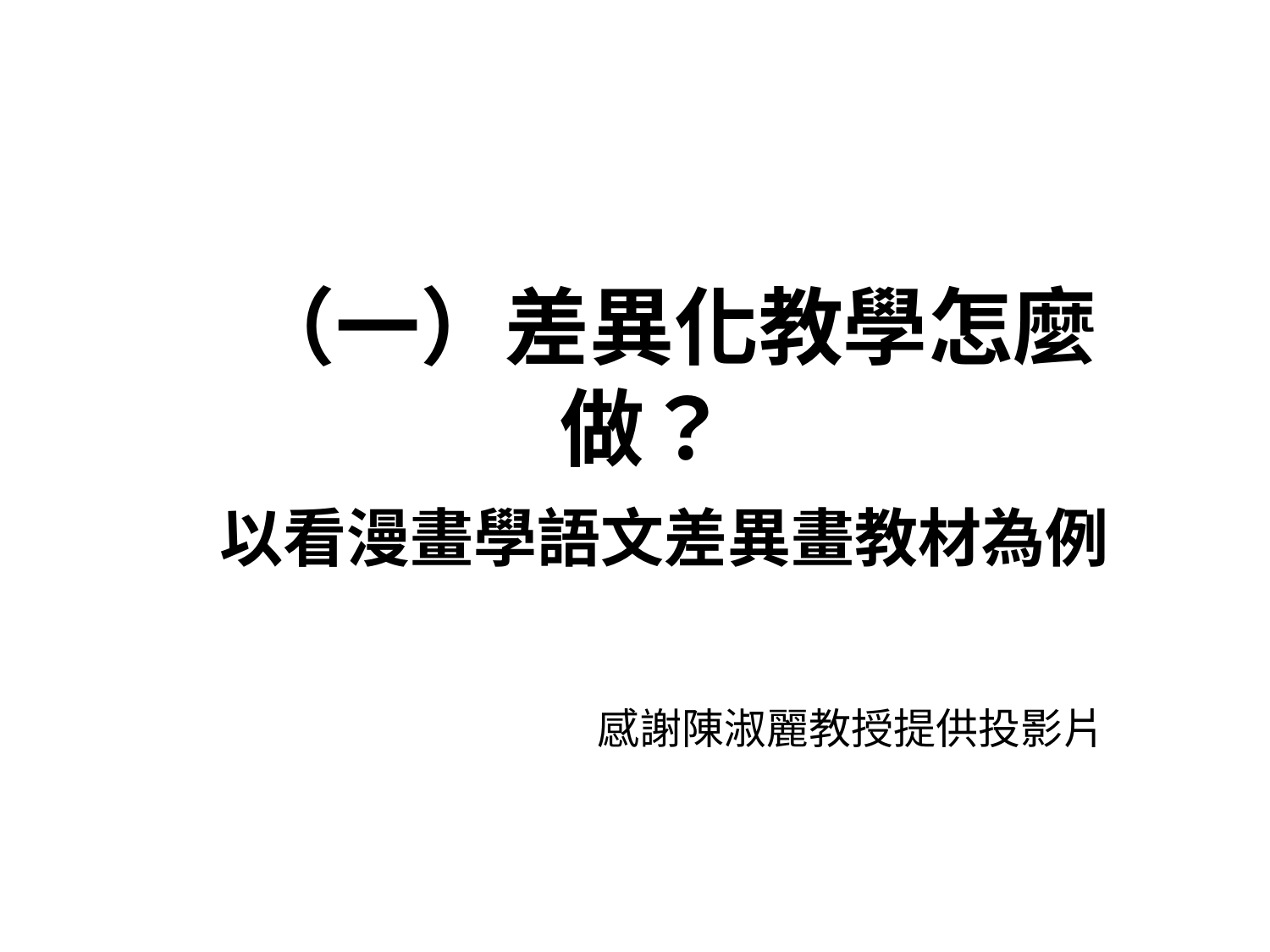

（一）差異化教學怎麼做？
  以看漫畫學語文差異畫教材為例
感謝陳淑麗教授提供投影片